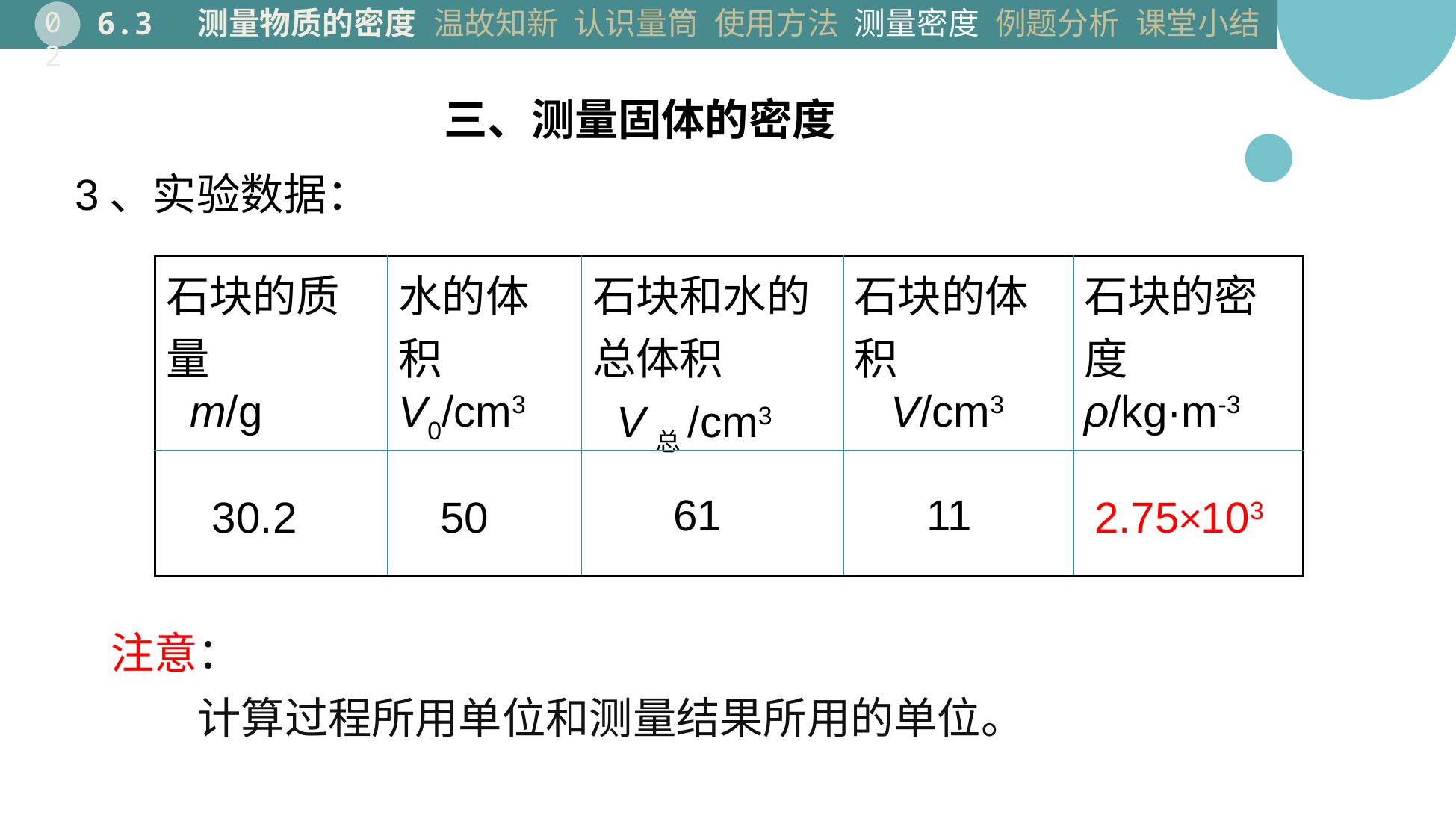

温故知新
认识量筒
使用方法
测量密度
例题分析
课堂小结
6.3  测量物质的密度

02

三、测量固体的密度

3、实验数据：
| 石块的质量 m/g | 水的体积 V0/cm3 | 石块和水的总体积 V总/cm3 | 石块的体积 V/cm3 | 石块的密度 ρ/kg·m-3 |
| --- | --- | --- | --- | --- |
|  |  |  |  |  |
61
11
50
2.75×103
30.2
注意：
　　计算过程所用单位和测量结果所用的单位。